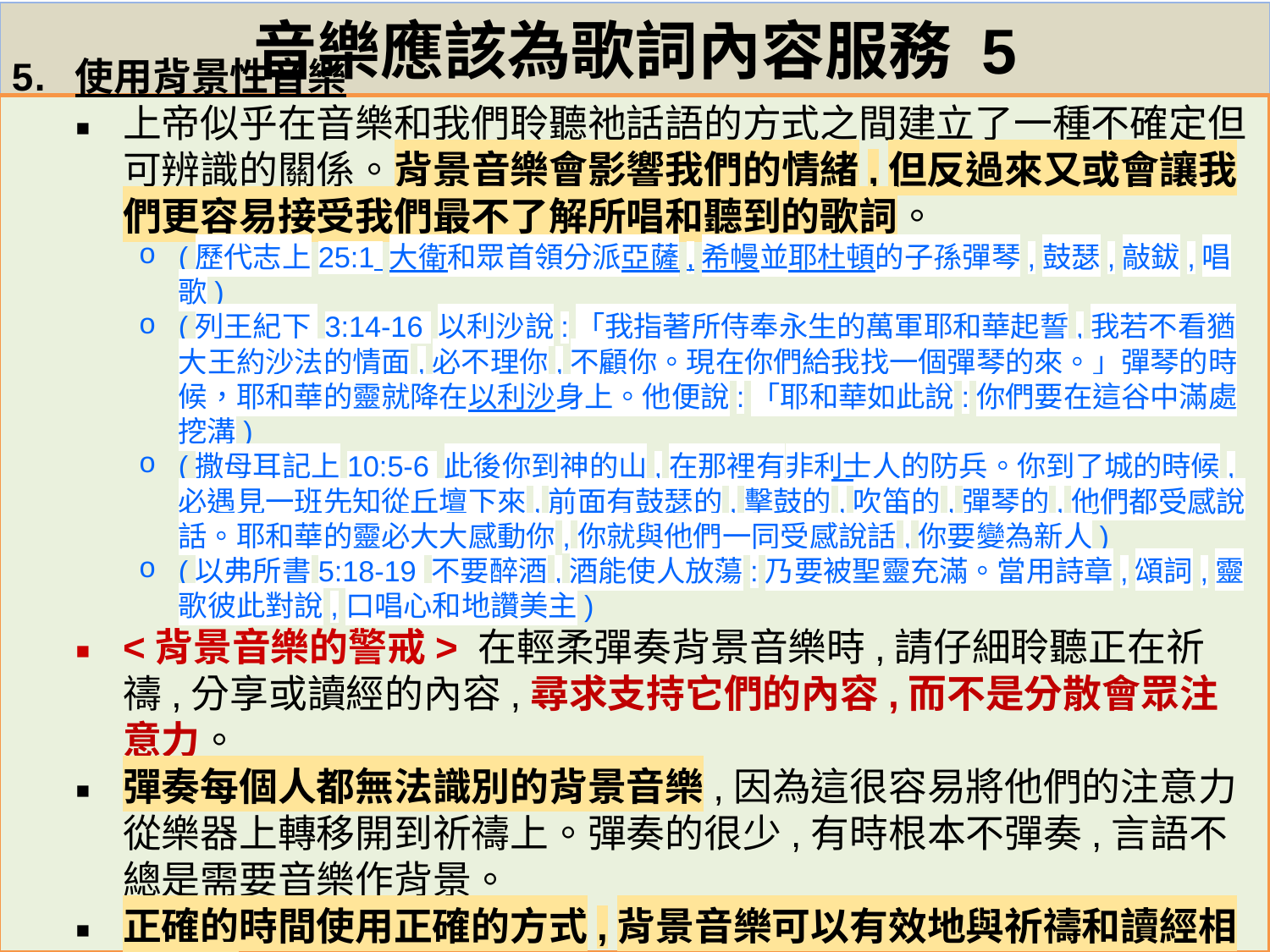

# 音樂應該為歌詞內容服務 5
使用背景性音樂
上帝似乎在音樂和我們聆聽祂話語的方式之間建立了一種不確定但可辨識的關係。背景音樂會影響我們的情緒,但反過來又或會讓我們更容易接受我們最不了解所唱和聽到的歌詞。
(歷代志上25:1 大衛和眾首領分派亞薩,希幔並耶杜頓的子孫彈琴,鼓瑟,敲鈸,唱歌)
(列王紀下 3:14-16 以利沙說:「我指著所侍奉永生的萬軍耶和華起誓,我若不看猶大王約沙法的情面,必不理你,不顧你。現在你們給我找一個彈琴的來。」彈琴的時候，耶和華的靈就降在以利沙身上。他便說:「耶和華如此說:你們要在這谷中滿處挖溝)
(撒母耳記上10:5-6 此後你到神的山,在那裡有非利士人的防兵。你到了城的時候,必遇見一班先知從丘壇下來,前面有鼓瑟的,擊鼓的,吹笛的,彈琴的,他們都受感說話。耶和華的靈必大大感動你,你就與他們一同受感說話,你要變為新人)
(以弗所書5:18-19 不要醉酒,酒能使人放蕩:乃要被聖靈充滿。當用詩章,頌詞,靈歌彼此對說,口唱心和地讚美主)
<背景音樂的警戒> 在輕柔彈奏背景音樂時,請仔細聆聽正在祈禱,分享或讀經的內容,尋求支持它們的內容,而不是分散會眾注意力。
彈奏每個人都無法識別的背景音樂,因為這很容易將他們的注意力從樂器上轉移開到祈禱上。彈奏的很少,有時根本不彈奏,言語不總是需要音樂作背景。
正確的時間使用正確的方式,背景音樂可以有效地與祈禱和讀經相輔相成。